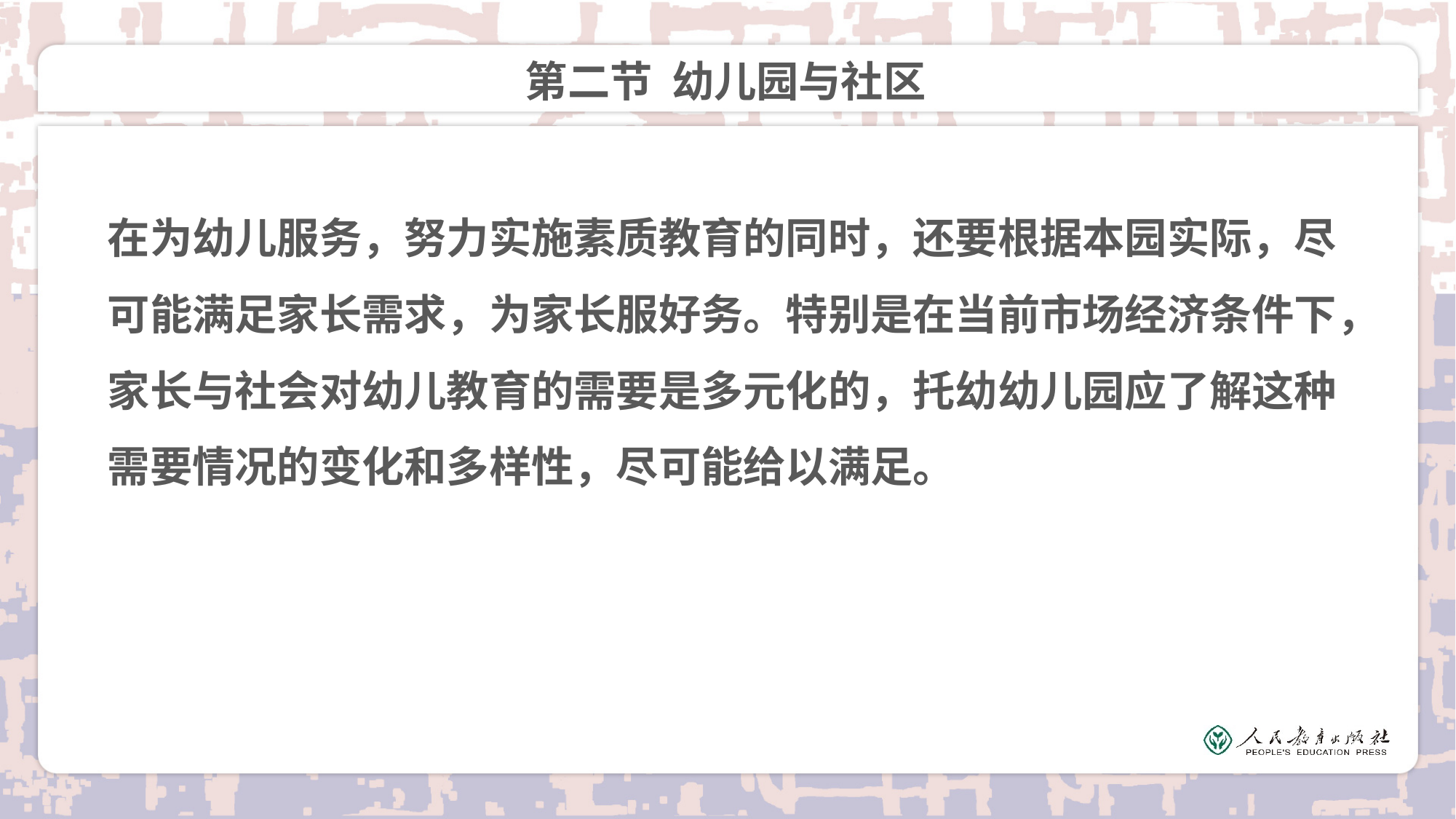

# 第二节  幼儿园与社区
在为幼儿服务，努力实施素质教育的同时，还要根据本园实际，尽可能满足家长需求，为家长服好务。特别是在当前市场经济条件下，家长与社会对幼儿教育的需要是多元化的，托幼幼儿园应了解这种需要情况的变化和多样性，尽可能给以满足。